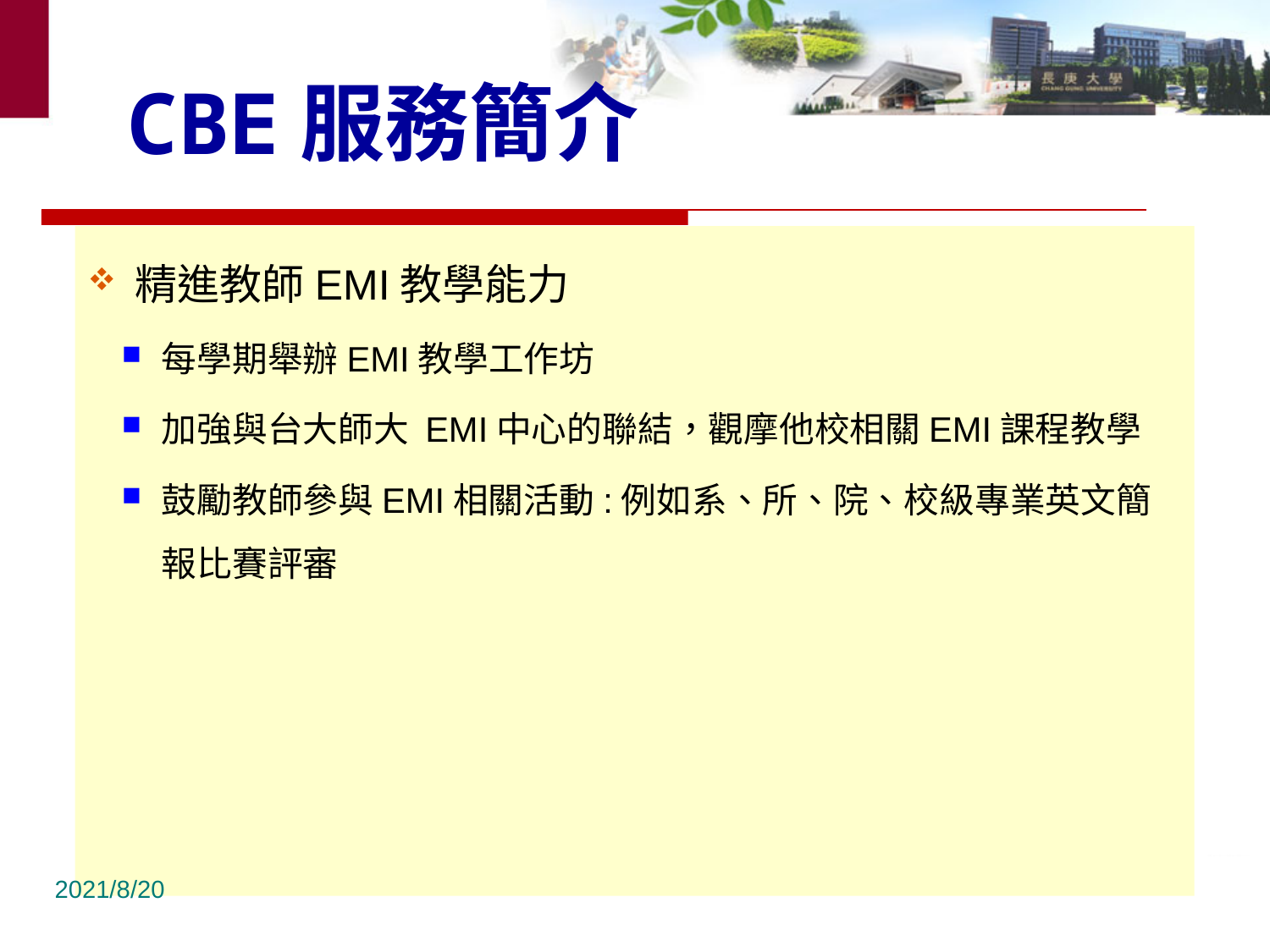

# CBE服務簡介
精進教師EMI教學能力
每學期舉辦EMI教學工作坊
加強與台大師大 EMI中心的聯結，觀摩他校相關EMI課程教學
鼓勵教師參與EMI相關活動:例如系、所、院、校級專業英文簡報比賽評審

2021/8/20